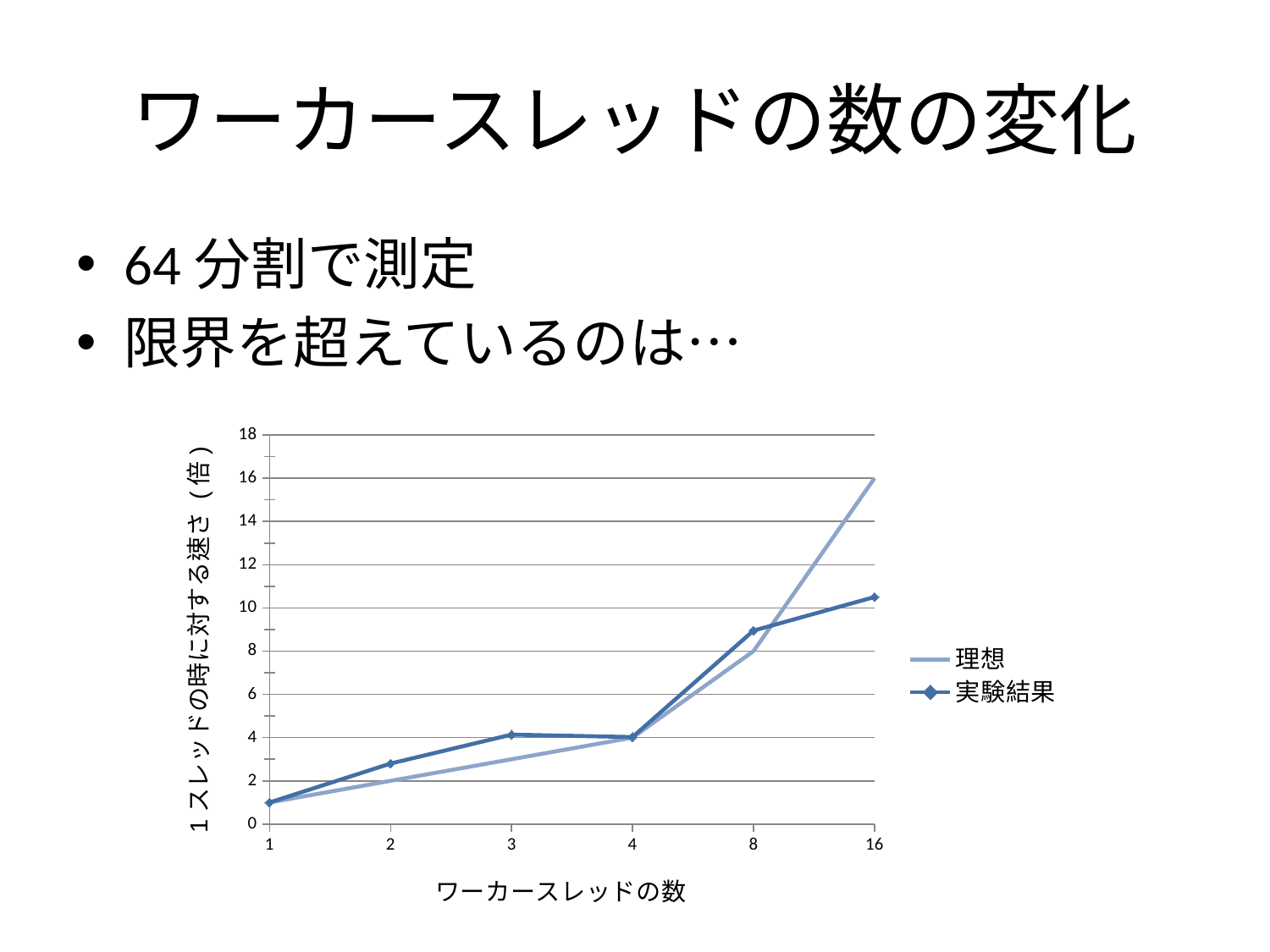

# ワーカースレッドの数の変化
64分割で測定
限界を超えているのは…

### Chart

| Category |  |  |
|---|---|---|
|  | 1.0 | 1.0 |
|  | 2.0 | 2.8000656428794306 |
|  | 3.0 | 4.138826115621395 |
|  | 4.0 | 4.0257919979746895 |
|  | 8.0 | 8.951790189846564 |
|  | 16.0 | 10.505428411357807 |